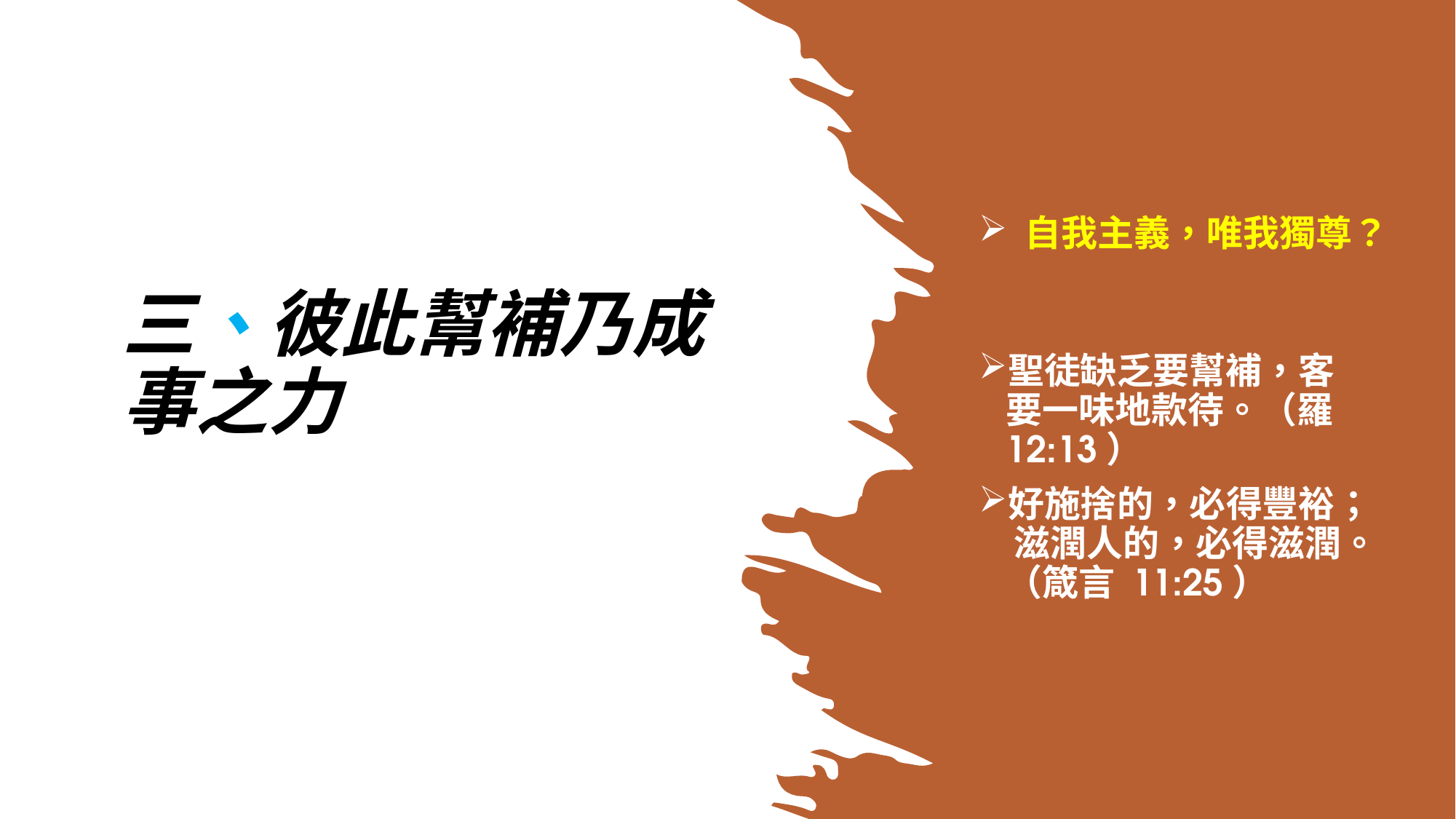

# 三、彼此幫補乃成事之力
 自我主義，唯我獨尊？
聖徒缺乏要幫補，客要一味地款待。（羅12:13）
好施捨的，必得豐裕； 滋潤人的，必得滋潤。（箴言‬ ‭11:25‬）‭